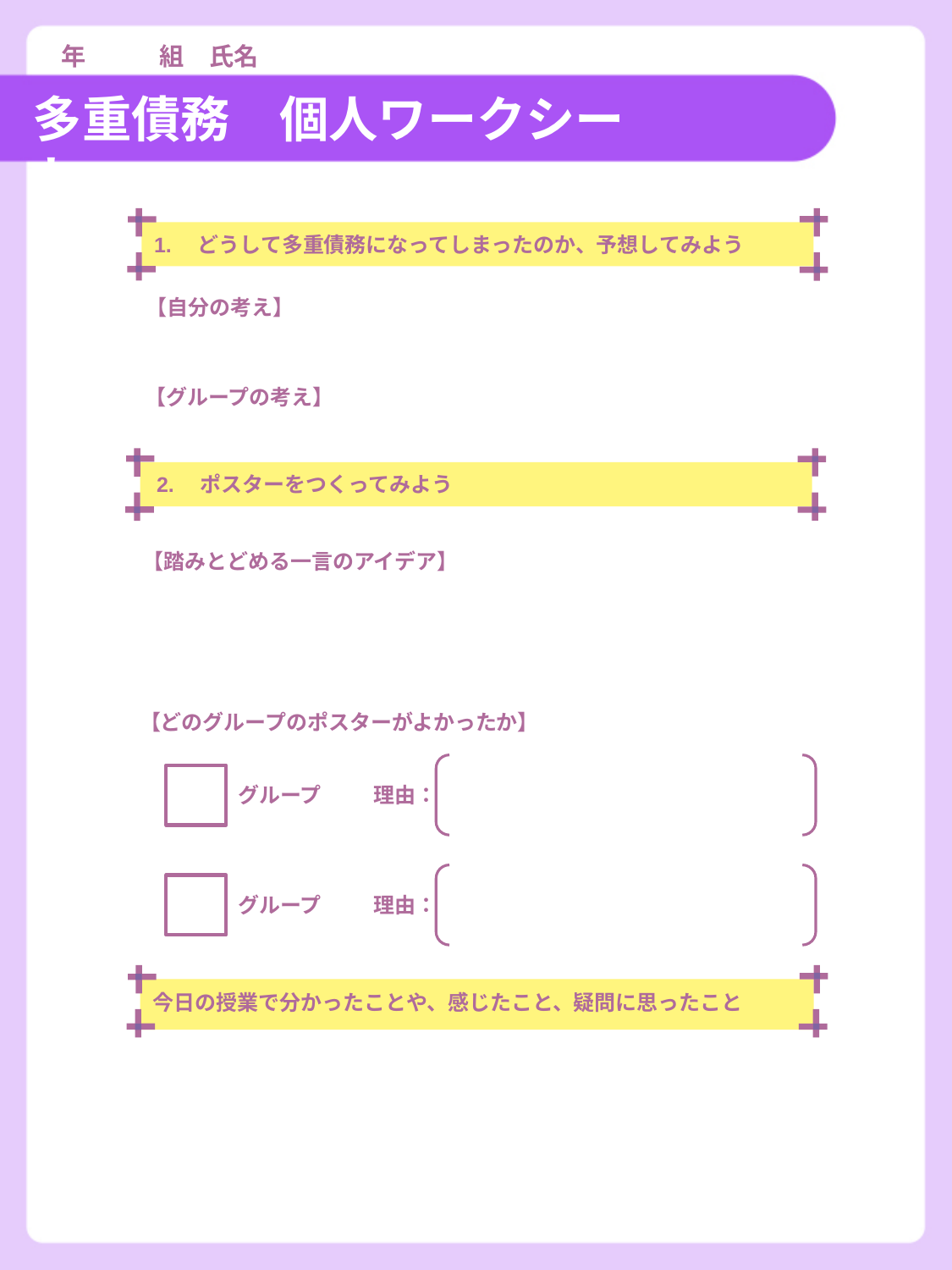

年　　　組　氏名
多重債務　個人ワークシート

1.　どうして多重債務になってしまったのか、予想してみよう

【自分の考え】
【グループの考え】

2.　ポスターをつくってみよう

【踏みとどめる一言のアイデア】
【どのグループのポスターがよかったか】

グループ
理由：

グループ
理由：

今日の授業で分かったことや、感じたこと、疑問に思ったこと